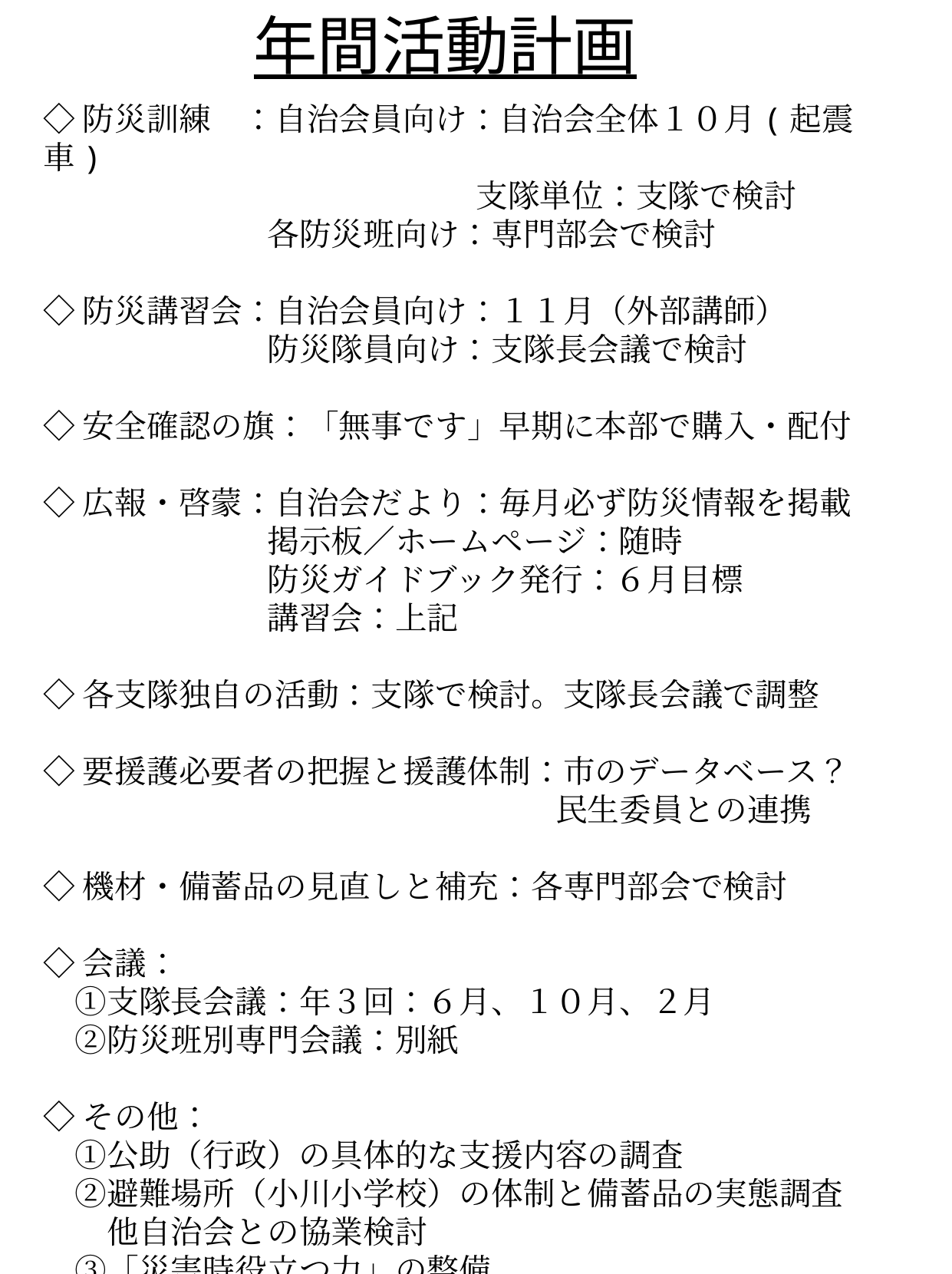

年間活動計画
◇防災訓練　：自治会員向け：自治会全体１０月(起震車)
　　　　　　　　　　　　　  支隊単位：支隊で検討
　　　　　　　各防災班向け：専門部会で検討

◇防災講習会：自治会員向け：１１月（外部講師）
　　　　　　　防災隊員向け：支隊長会議で検討

◇安全確認の旗：「無事です」早期に本部で購入・配付

◇広報・啓蒙：自治会だより：毎月必ず防災情報を掲載
　　　　　　　掲示板／ホームページ：随時
　　　　　　　防災ガイドブック発行：６月目標
　　　　　　　講習会：上記

◇各支隊独自の活動：支隊で検討。支隊長会議で調整

◇要援護必要者の把握と援護体制：市のデータベース？
　　　　　　　　　　　　　　　　民生委員との連携

◇機材・備蓄品の見直しと補充：各専門部会で検討

◇会議：
　①支隊長会議：年３回：６月、１０月、２月
　②防災班別専門会議：別紙

◇その他：
　①公助（行政）の具体的な支援内容の調査
　②避難場所（小川小学校）の体制と備蓄品の実態調査
　　他自治会との協業検討
　③「災害時役立つ力」の整備